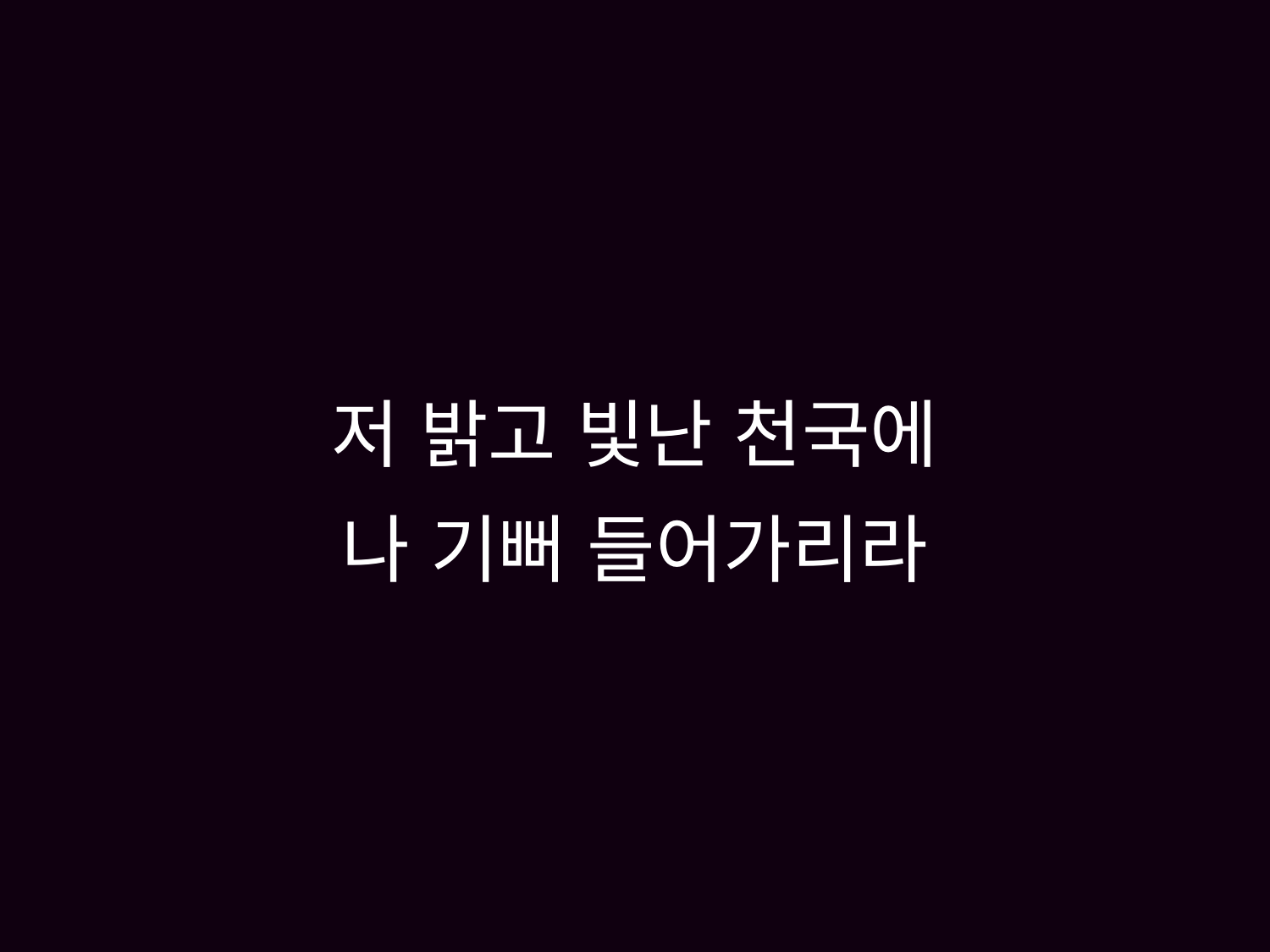

# 저 밝고 빛난 천국에 나 기뻐 들어가리라